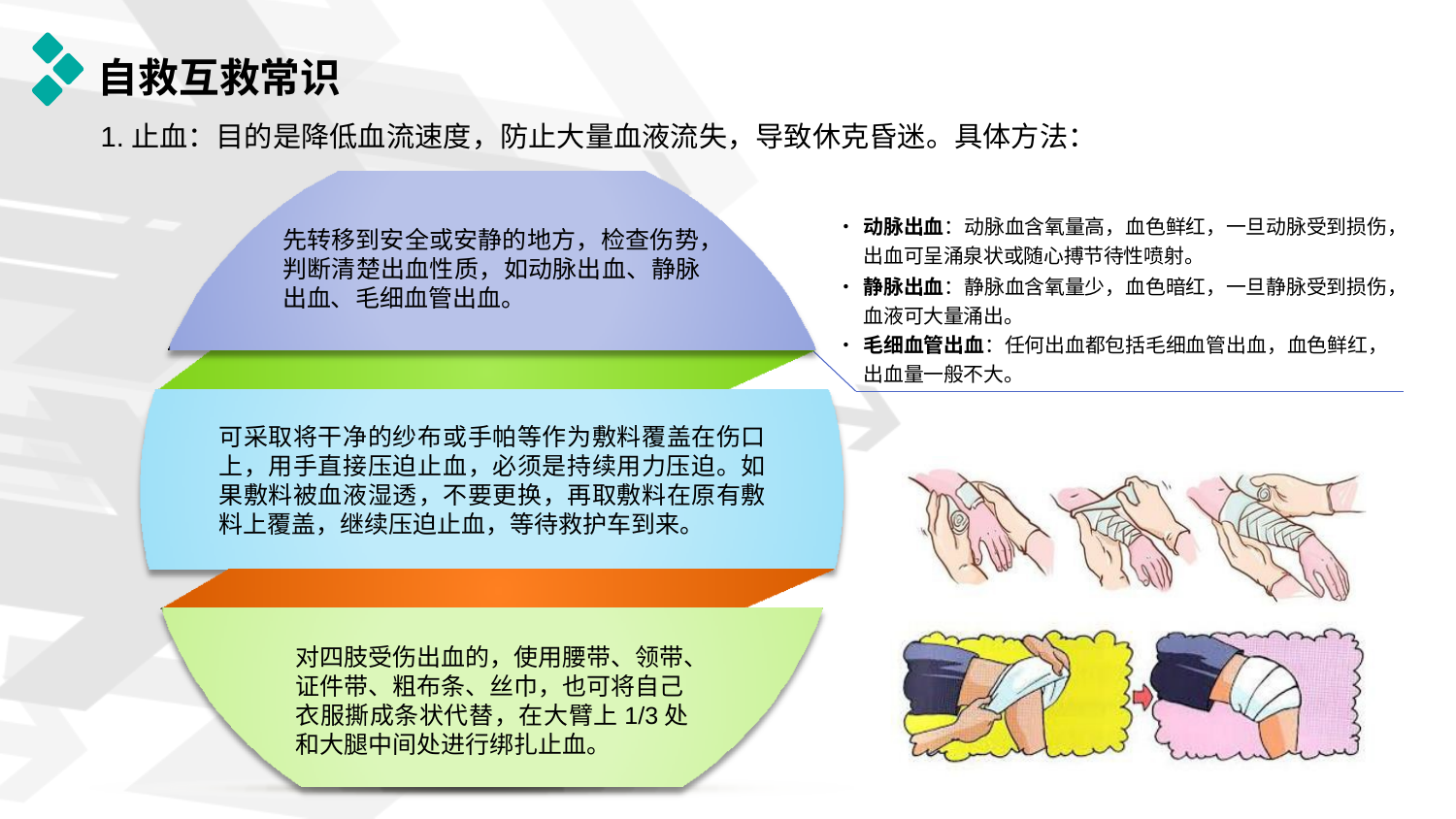

# 自救互救常识

1.止血：目的是降低血流速度，防止大量血液流失，导致休克昏迷。具体方法：

•	动脉出血：动脉血含氧量高，血色鲜红，一旦动脉受到损伤， 出血可呈涌泉状或随心搏节待性喷射。
•	静脉出血：静脉血含氧量少，血色暗红，一旦静脉受到损伤， 血液可大量涌出。
•	毛细血管出血：任何出血都包括毛细血管出血，血色鲜红， 出血量一般不大。
先转移到安全或安静的地方，检查伤势， 判断清楚出血性质，如动脉出血、静脉 出血、毛细血管出血。

可采取将干净的纱布或手帕等作为敷料覆盖在伤口 上，用手直接压迫止血，必须是持续用力压迫。如 果敷料被血液湿透，不要更换，再取敷料在原有敷 料上覆盖，继续压迫止血，等待救护车到来。

对四肢受伤出血的，使用腰带、领带、 证件带、粗布条、丝巾，也可将自己 衣服撕成条状代替，在大臂上1/3处 和大腿中间处进行绑扎止血。